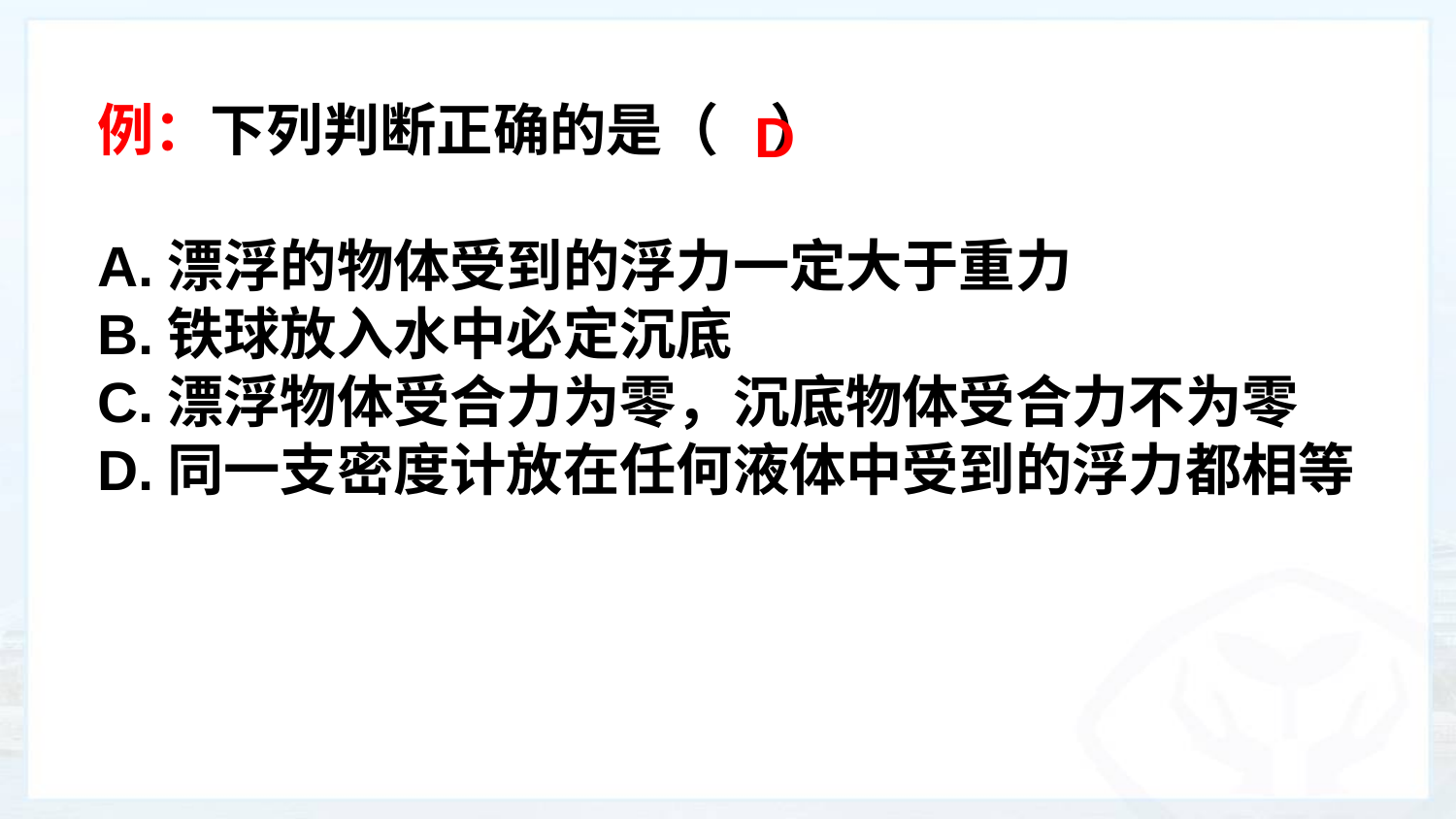

例：下列判断正确的是（    ）

A.漂浮的物体受到的浮力一定大于重力
B.铁球放入水中必定沉底
C.漂浮物体受合力为零，沉底物体受合力不为零
D.同一支密度计放在任何液体中受到的浮力都相等
D